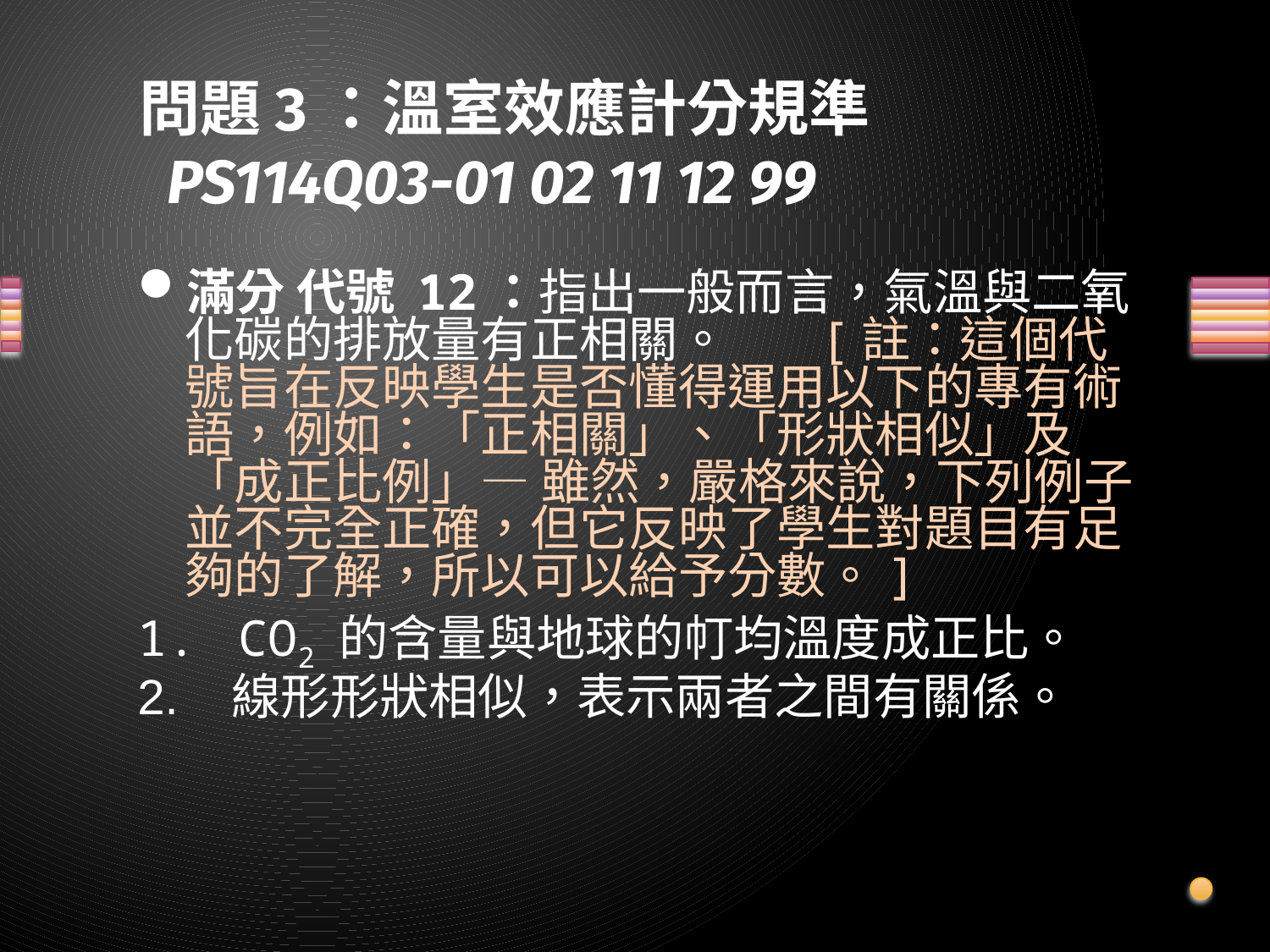

# 問題3：溫室效應計分規準 PS114Q03-01 02 11 12 99
滿分 代號 12：指出一般而言，氣溫與二氧化碳的排放量有正相關。	[註：這個代號旨在反映學生是否懂得運用以下的專有術語，例如：「正相關」、「形狀相似」及「成正比例」— 雖然，嚴格來說，下列例子並不完全正確，但它反映了學生對題目有足夠的了解，所以可以給予分數。]
 CO2 的含量與地球的帄均溫度成正比。
 線形形狀相似，表示兩者之間有關係。